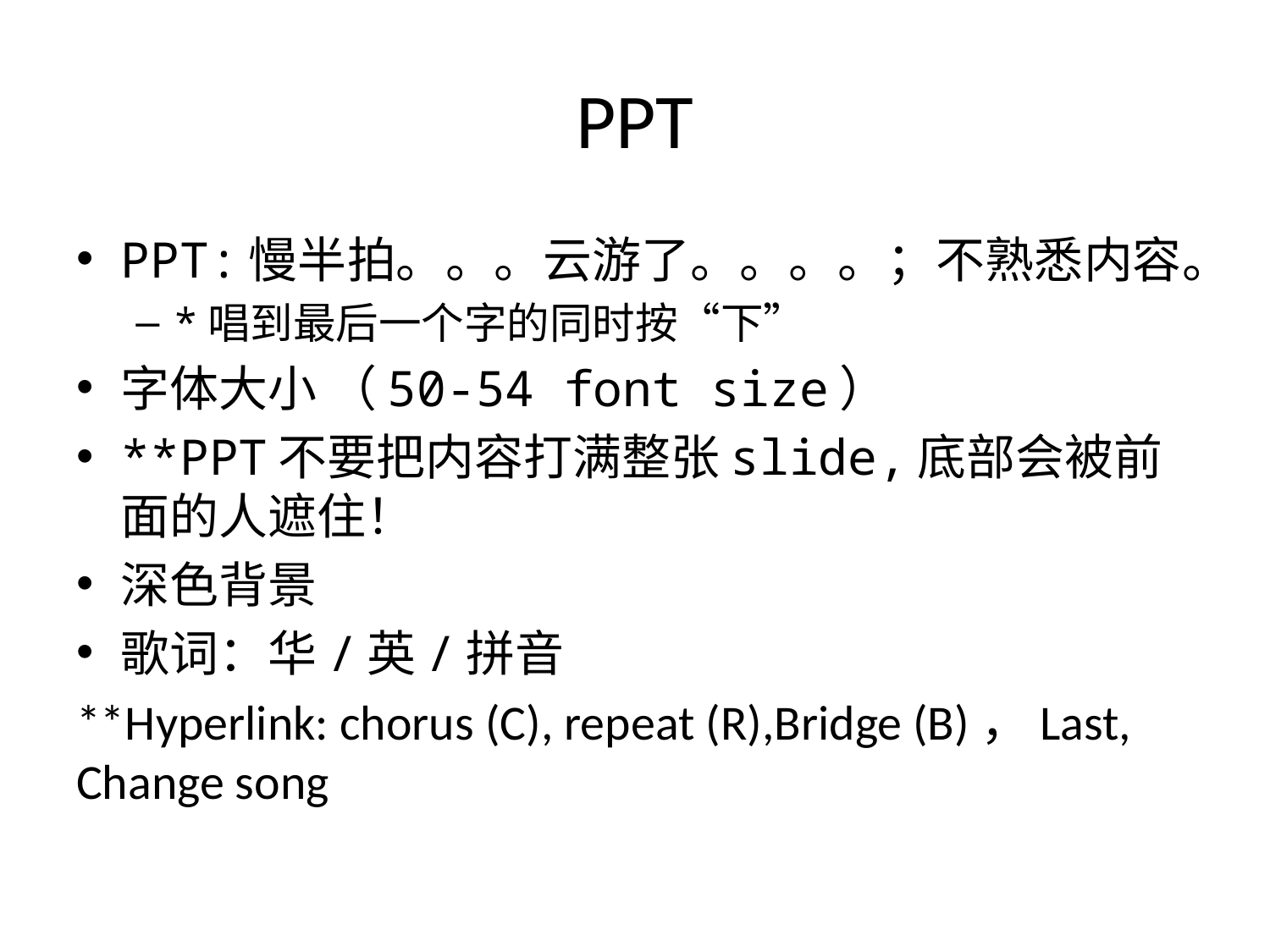

# PPT
PPT:慢半拍。。。云游了。。。。；不熟悉内容。
*唱到最后一个字的同时按“下”
字体大小 （50-54 font size）
**PPT不要把内容打满整张slide,底部会被前面的人遮住！
深色背景
歌词：华/英/拼音
**Hyperlink: chorus (C), repeat (R),Bridge (B)，Last, Change song